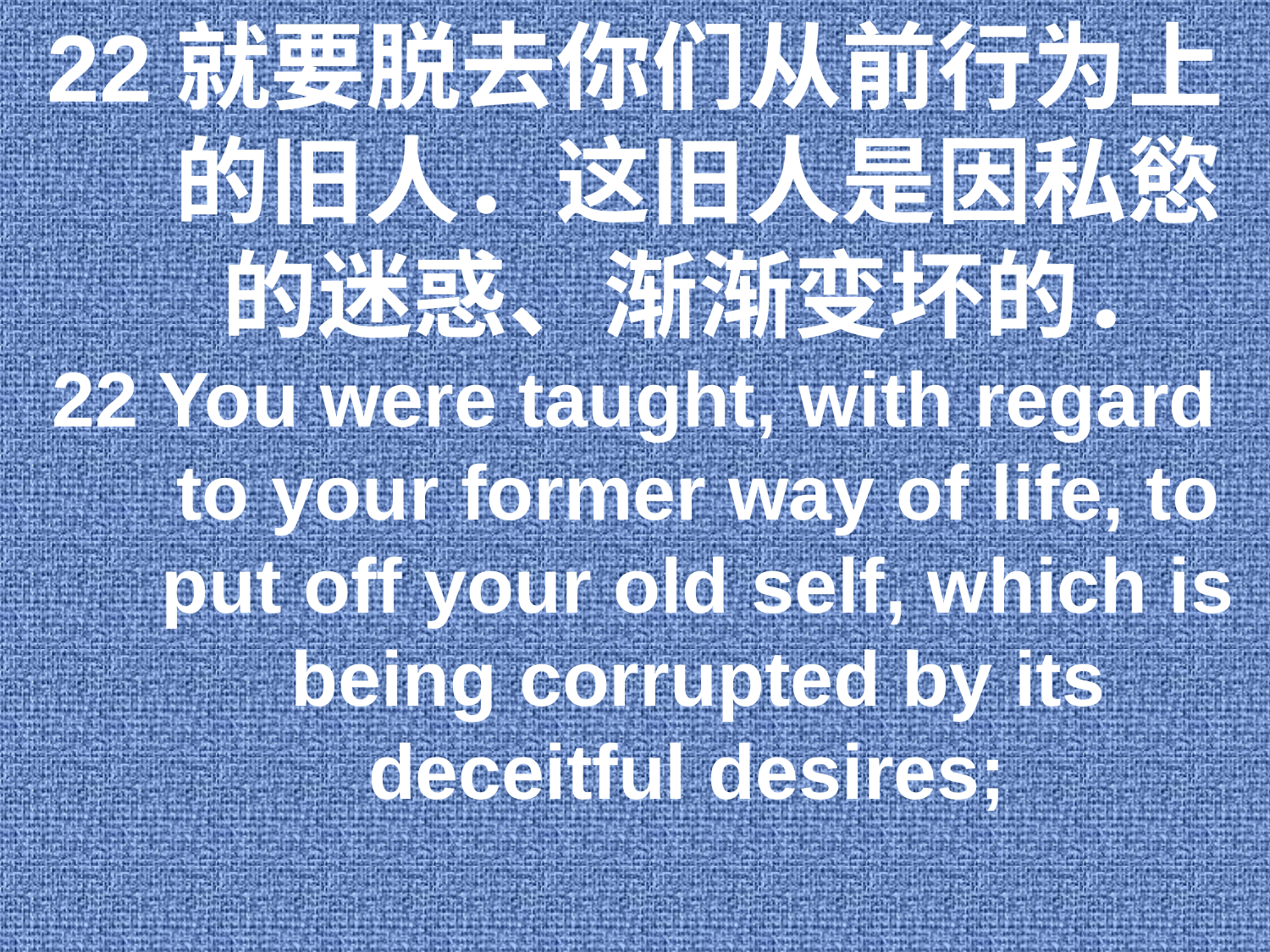

22就要脱去你们从前行为上的旧人．这旧人是因私慾的迷惑、渐渐变坏的．
22 You were taught, with regard to your former way of life, to put off your old self, which is being corrupted by its deceitful desires;